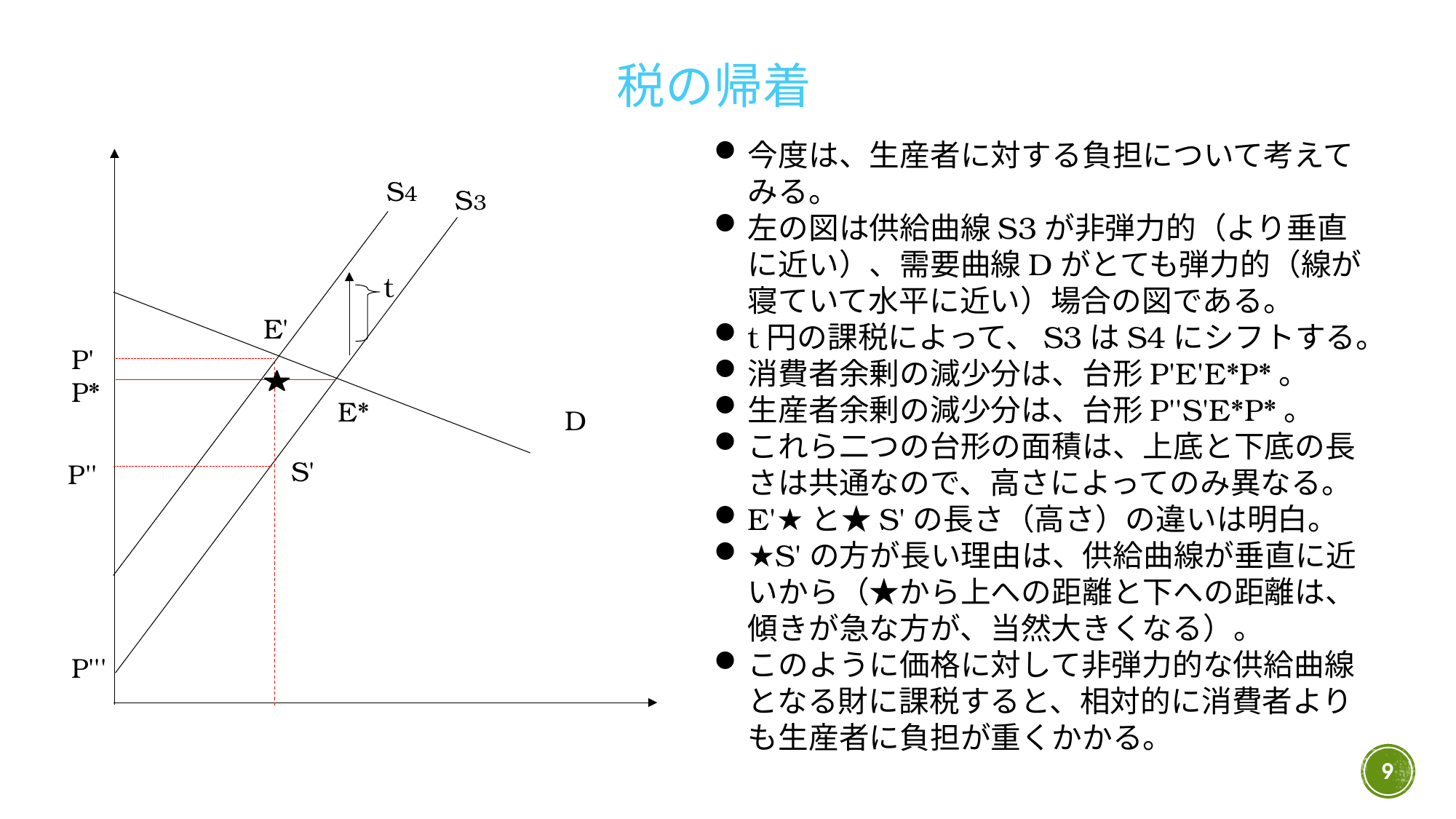

税の帰着
今度は、生産者に対する負担について考えてみる。
左の図は供給曲線S3が非弾力的（より垂直に近い）、需要曲線Dがとても弾力的（線が寝ていて水平に近い）場合の図である。
t円の課税によって、S3はS4にシフトする。
消費者余剰の減少分は、台形P'E'E*P*。
生産者余剰の減少分は、台形P''S'E*P*。
これら二つの台形の面積は、上底と下底の長さは共通なので、高さによってのみ異なる。
E'★と★S'の長さ（高さ）の違いは明白。
★S'の方が長い理由は、供給曲線が垂直に近いから（★から上への距離と下への距離は、傾きが急な方が、当然大きくなる）。
このように価格に対して非弾力的な供給曲線となる財に課税すると、相対的に消費者よりも生産者に負担が重くかかる。
S4
S3
t

E'
P'
P*

E*
D
S'
P''
P'''
9